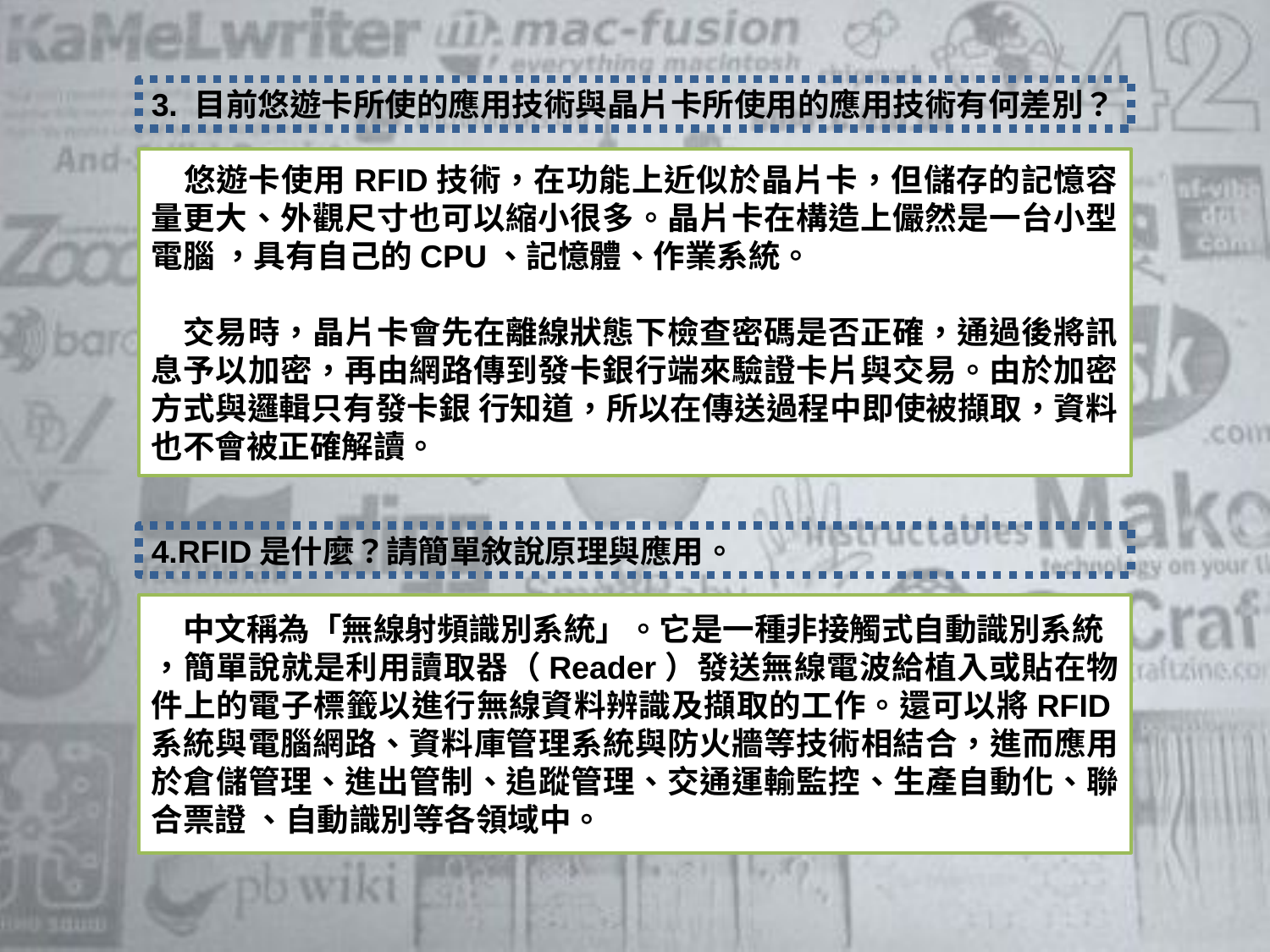

3. 目前悠遊卡所使的應用技術與晶片卡所使用的應用技術有何差別？

　悠遊卡使用RFID技術，在功能上近似於晶片卡，但儲存的記憶容量更大、外觀尺寸也可以縮小很多。晶片卡在構造上儼然是一台小型電腦 ，具有自己的CPU、記憶體、作業系統。

　交易時，晶片卡會先在離線狀態下檢查密碼是否正確，通過後將訊息予以加密，再由網路傳到發卡銀行端來驗證卡片與交易。由於加密方式與邏輯只有發卡銀 行知道，所以在傳送過程中即使被擷取，資料也不會被正確解讀。

4.RFID是什麼？請簡單敘說原理與應用。

　中文稱為「無線射頻識別系統」。它是一種非接觸式自動識別系統
，簡單說就是利用讀取器（Reader）發送無線電波給植入或貼在物件上的電子標籤以進行無線資料辨識及擷取的工作。還可以將RFID系統與電腦網路、資料庫管理系統與防火牆等技術相結合，進而應用於倉儲管理、進出管制、追蹤管理、交通運輸監控、生產自動化、聯合票證 、自動識別等各領域中。